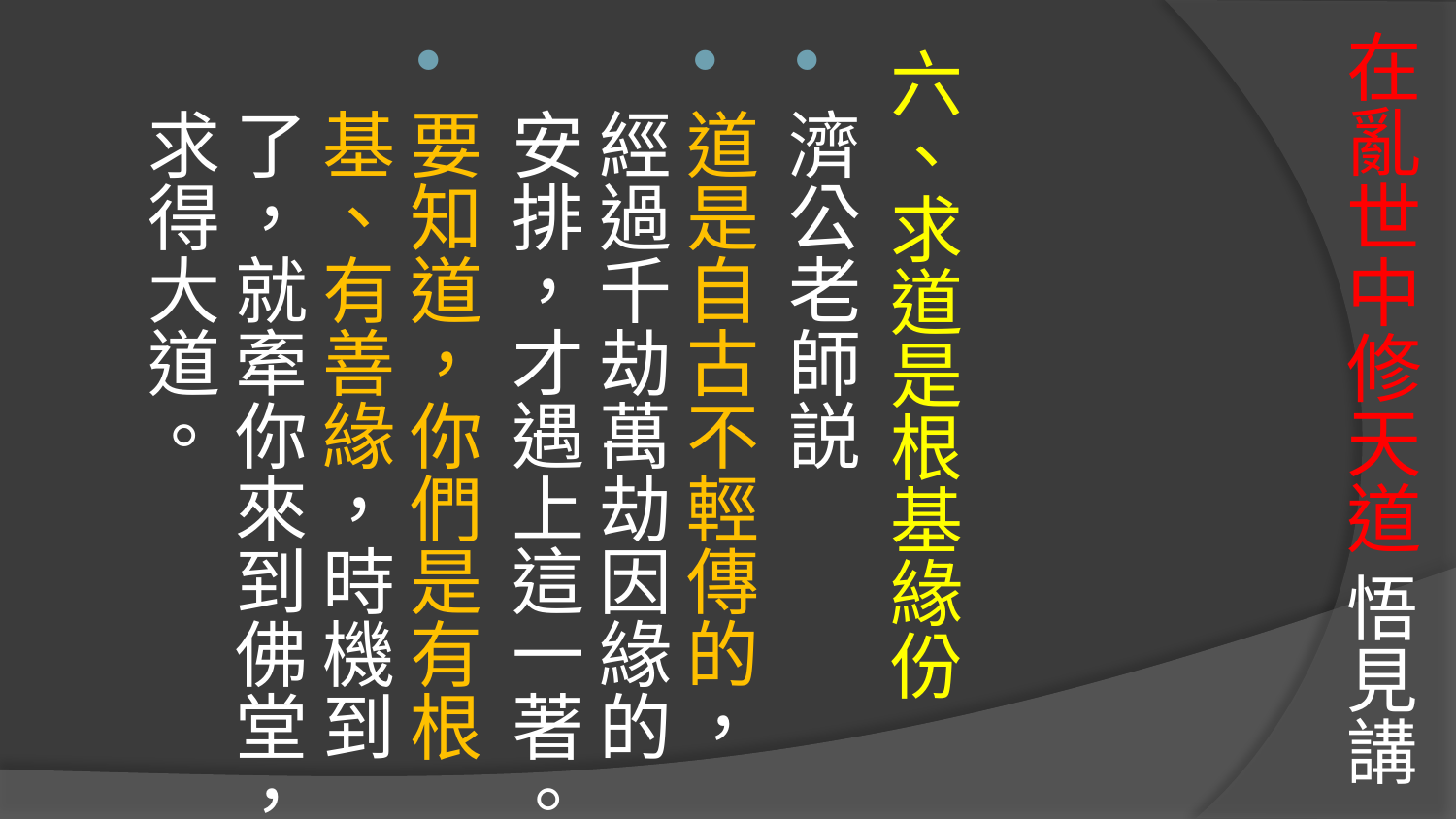

# 在亂世中修天道 悟見講
六、求道是根基緣份
濟公老師説
道是自古不輕傳的，經過千劫萬劫因緣的安排，才遇上這一著。
要知道，你們是有根基、有善緣，時機到了，就牽你來到佛堂，求得大道。